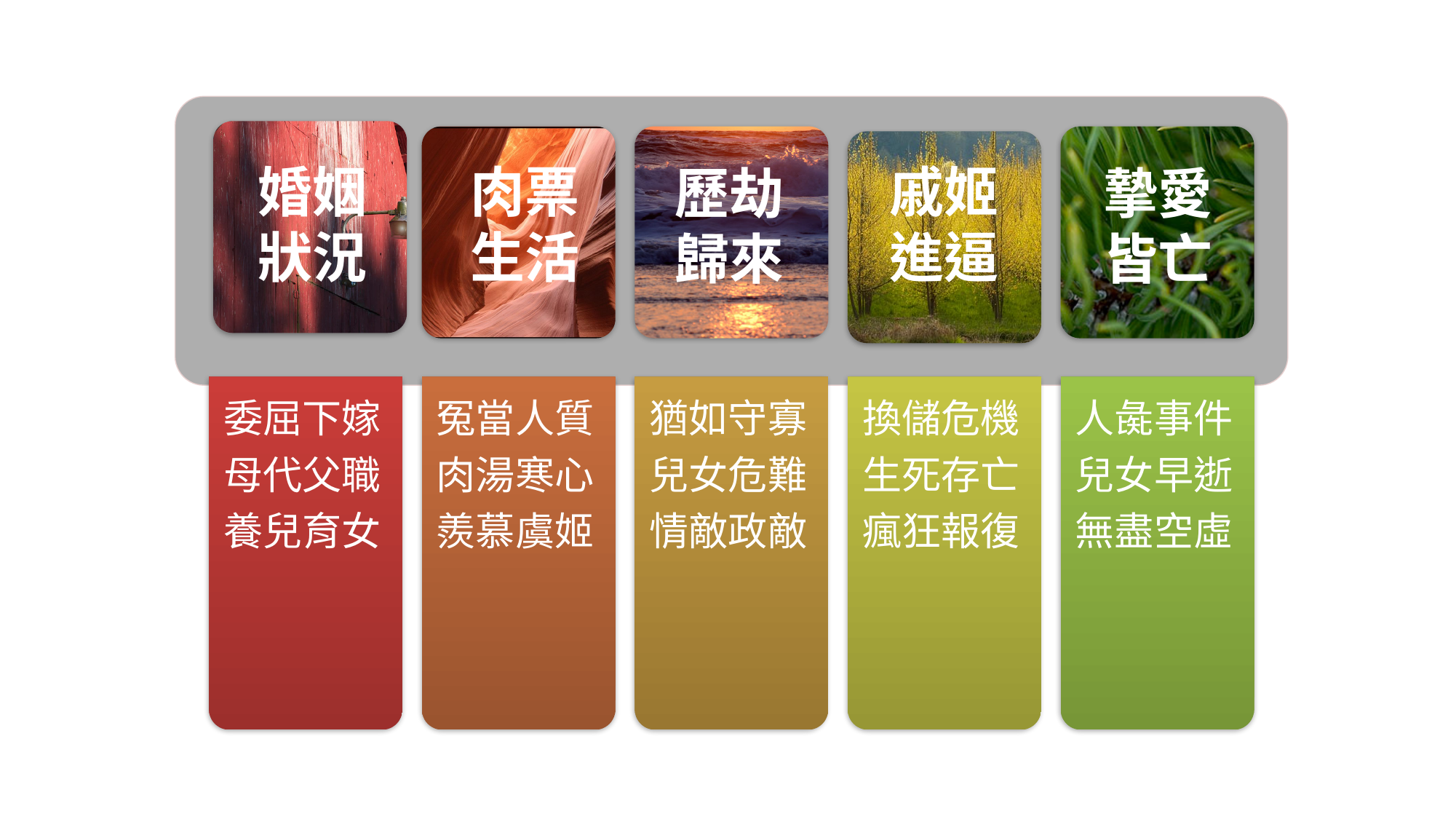

委屈下嫁
母代父職
養兒育女
冤當人質
肉湯寒心
羨慕虞姬
猶如守寡
兒女危難
情敵政敵
換儲危機
生死存亡
瘋狂報復

人彘事件
兒女早逝
無盡空虛
戚姬進逼
婚姻狀況

肉票生活
歷劫歸來
摯愛皆亡